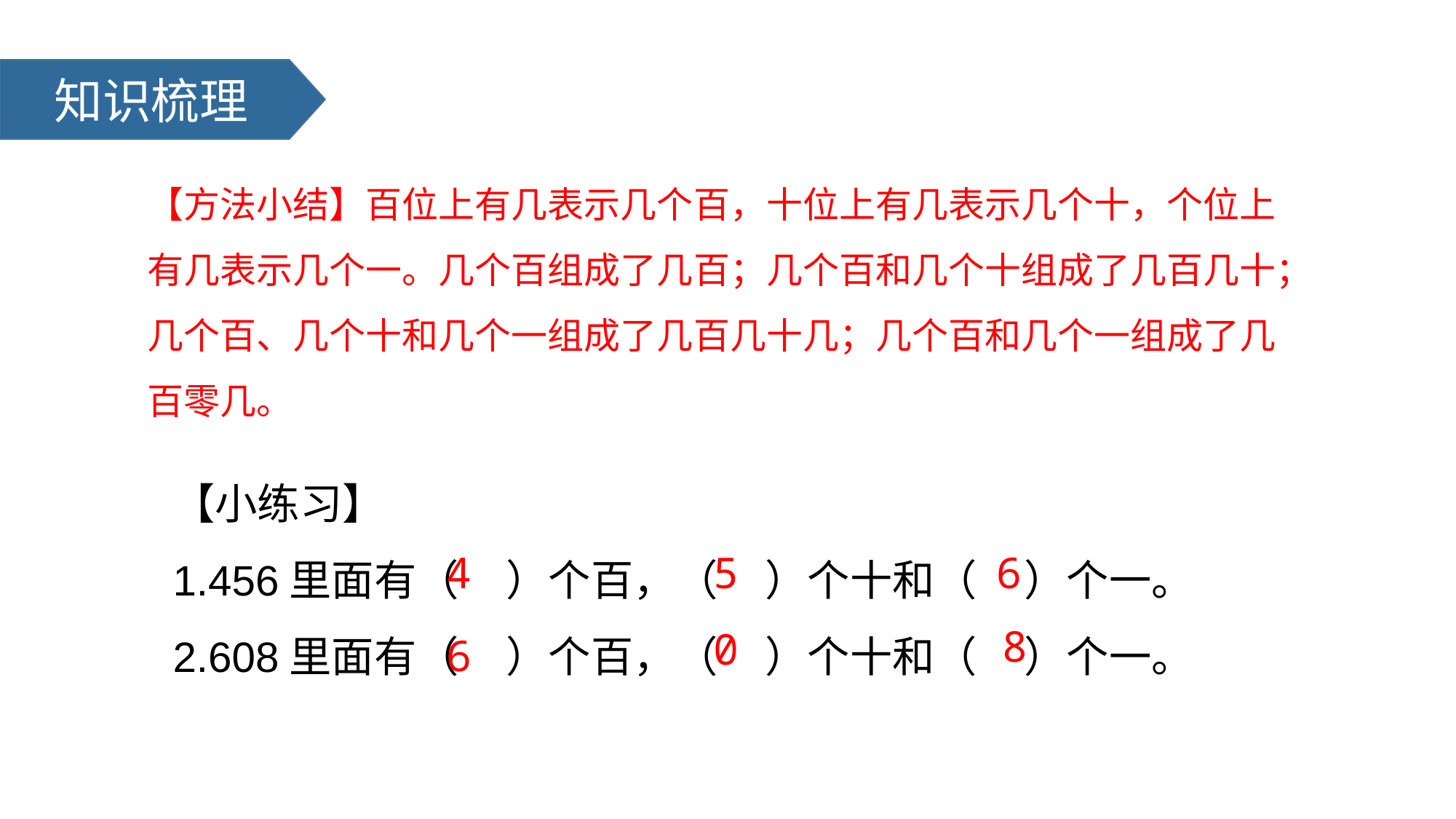

知识梳理
【方法小结】百位上有几表示几个百，十位上有几表示几个十，个位上有几表示几个一。几个百组成了几百；几个百和几个十组成了几百几十；几个百、几个十和几个一组成了几百几十几；几个百和几个一组成了几百零几。
【小练习】
1.456里面有（     ）个百，（     ）个十和（     ）个一。
2.608里面有（     ）个百，（     ）个十和（     ）个一。
4
5
6
8
0
6